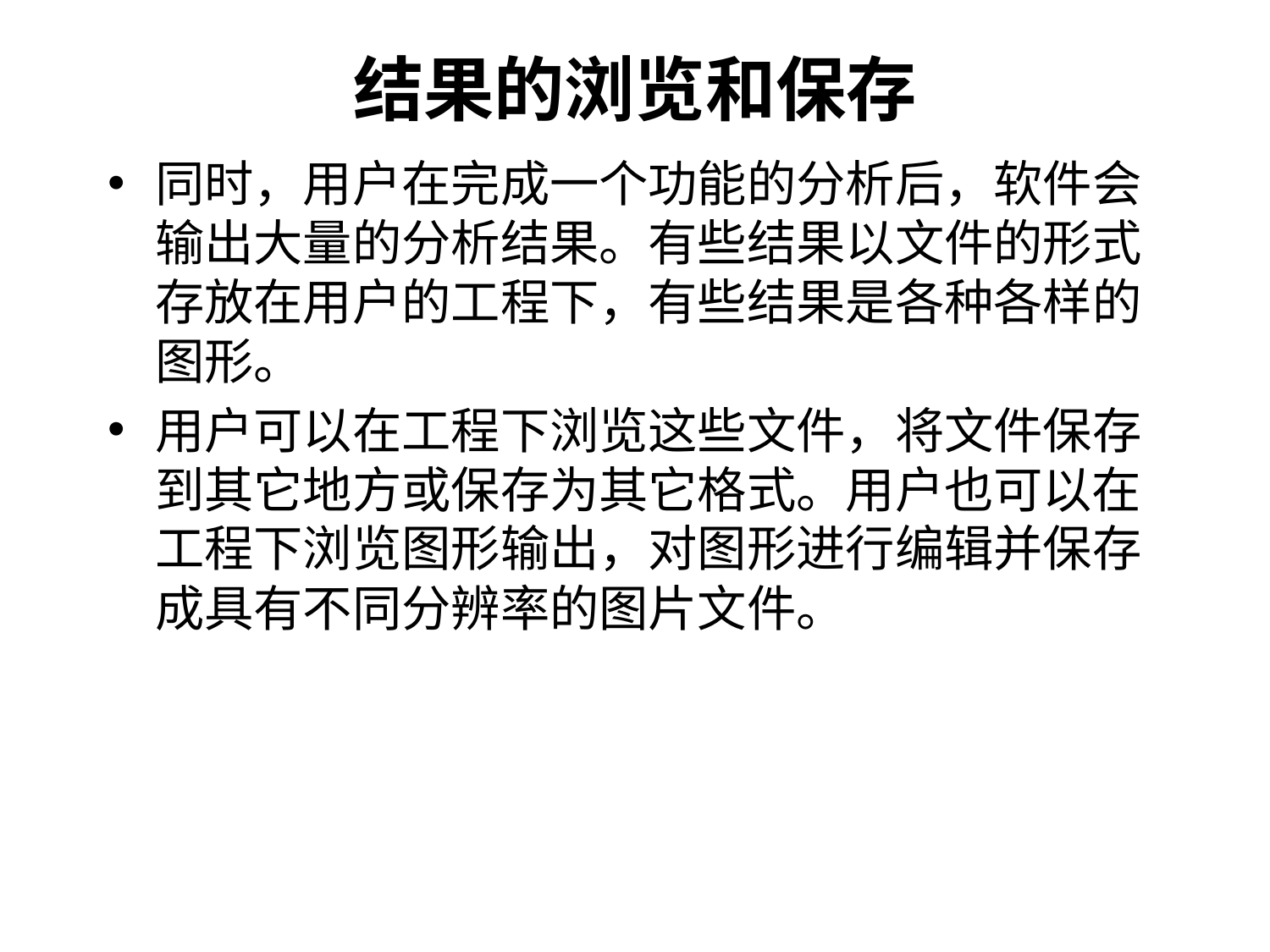

# 结果的浏览和保存
同时，用户在完成一个功能的分析后，软件会输出大量的分析结果。有些结果以文件的形式存放在用户的工程下，有些结果是各种各样的图形。
用户可以在工程下浏览这些文件，将文件保存到其它地方或保存为其它格式。用户也可以在工程下浏览图形输出，对图形进行编辑并保存成具有不同分辨率的图片文件。